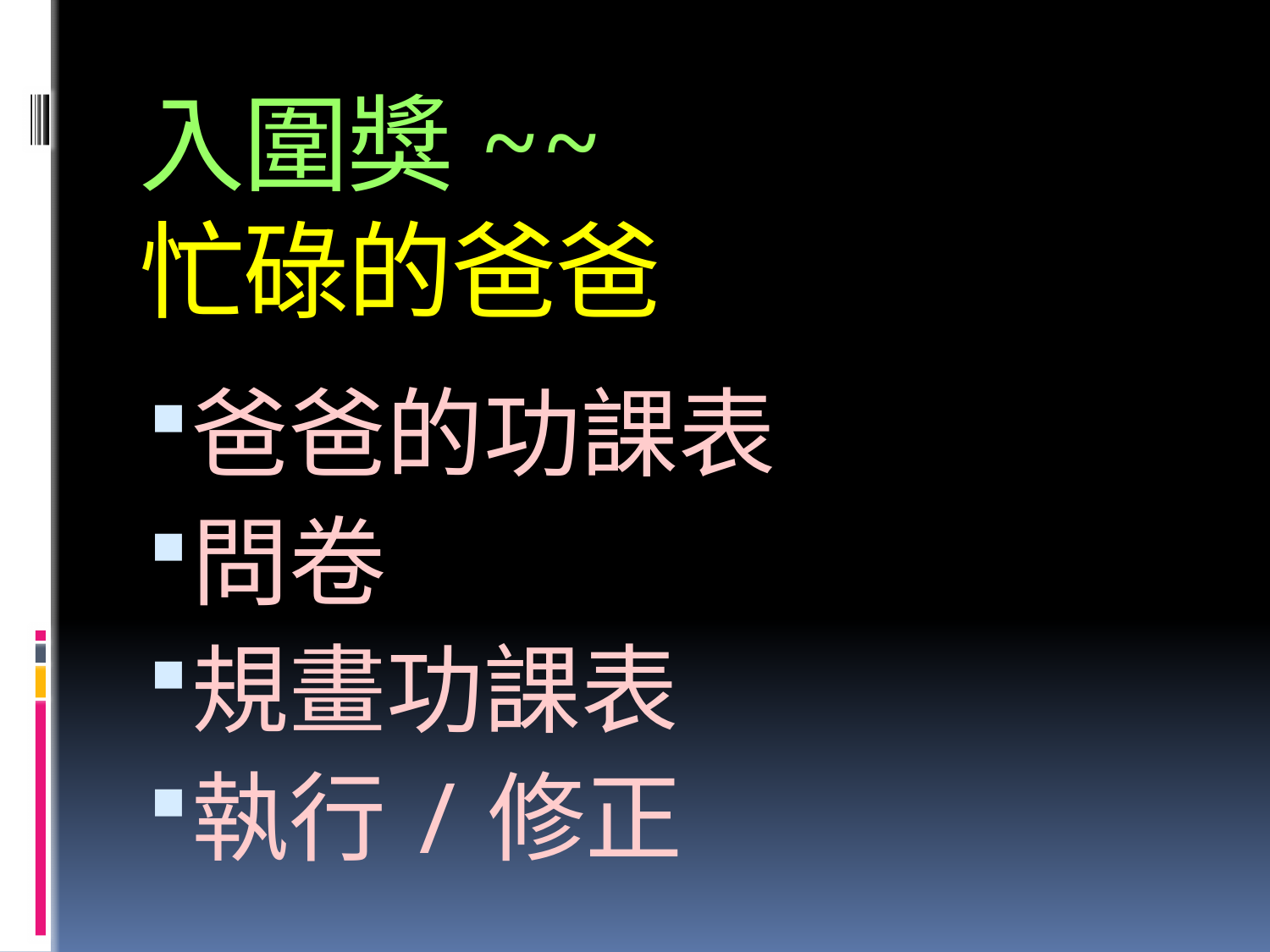

# 入圍獎~~ 忙碌的爸爸
爸爸的功課表
問卷
規畫功課表
執行/修正